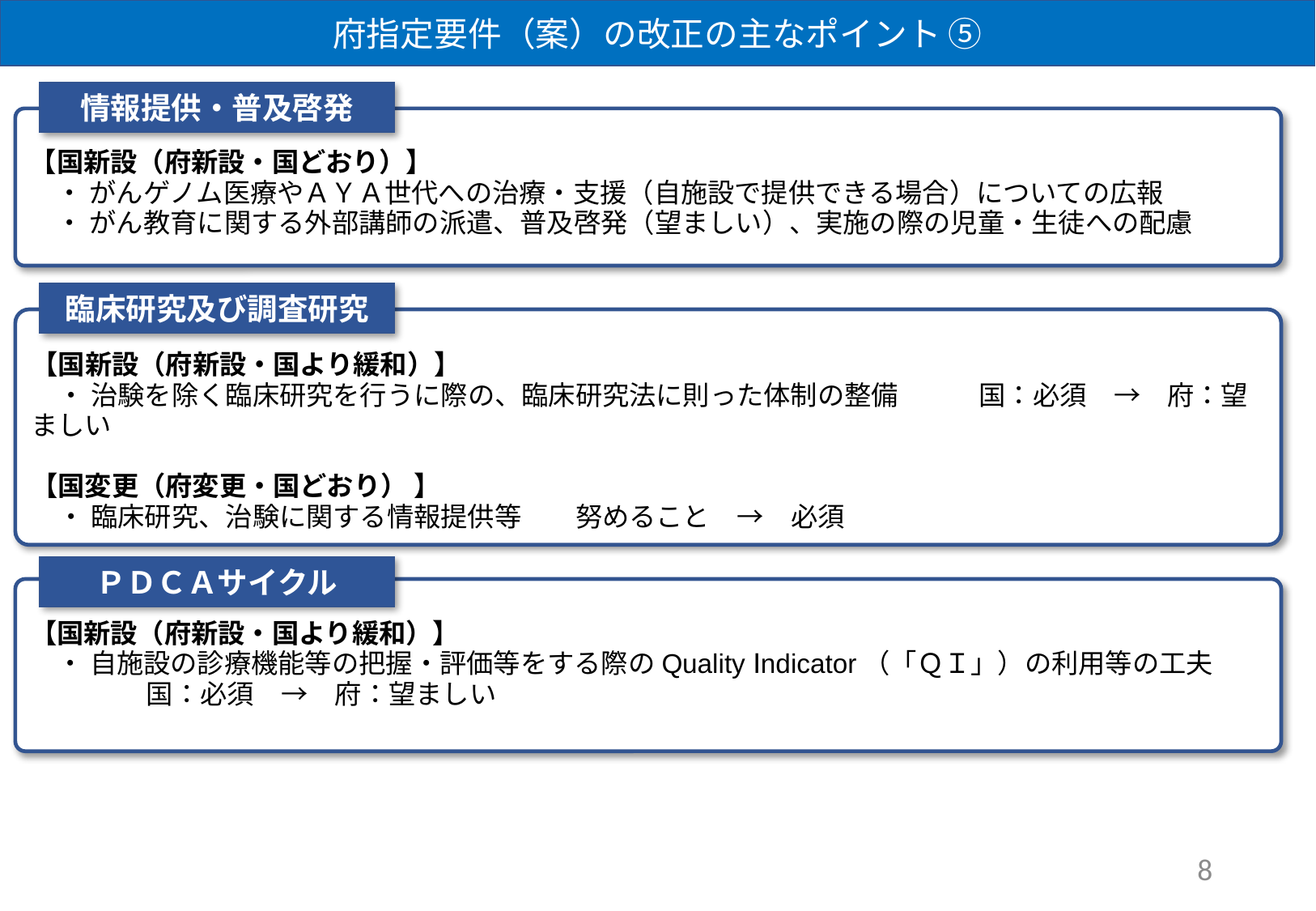

府指定要件（案）の改正の主なポイント ⑤
情報提供・普及啓発

【国新設（府新設・国どおり）】
　・ がんゲノム医療やＡＹＡ世代への治療・支援（自施設で提供できる場合）についての広報
　・ がん教育に関する外部講師の派遣、普及啓発（望ましい）、実施の際の児童・生徒への配慮
臨床研究及び調査研究

【国新設（府新設・国より緩和）】
　・ 治験を除く臨床研究を行うに際の、臨床研究法に則った体制の整備　　　国：必須　→　府：望ましい

【国変更（府変更・国どおり） 】
　・ 臨床研究、治験に関する情報提供等　　努めること　→　必須
ＰＤＣＡサイクル

【国新設（府新設・国より緩和）】
　・ 自施設の診療機能等の把握・評価等をする際のQuality Ⅰndicator（「ＱＩ」）の利用等の工夫
　　　国：必須　→　府：望ましい
8